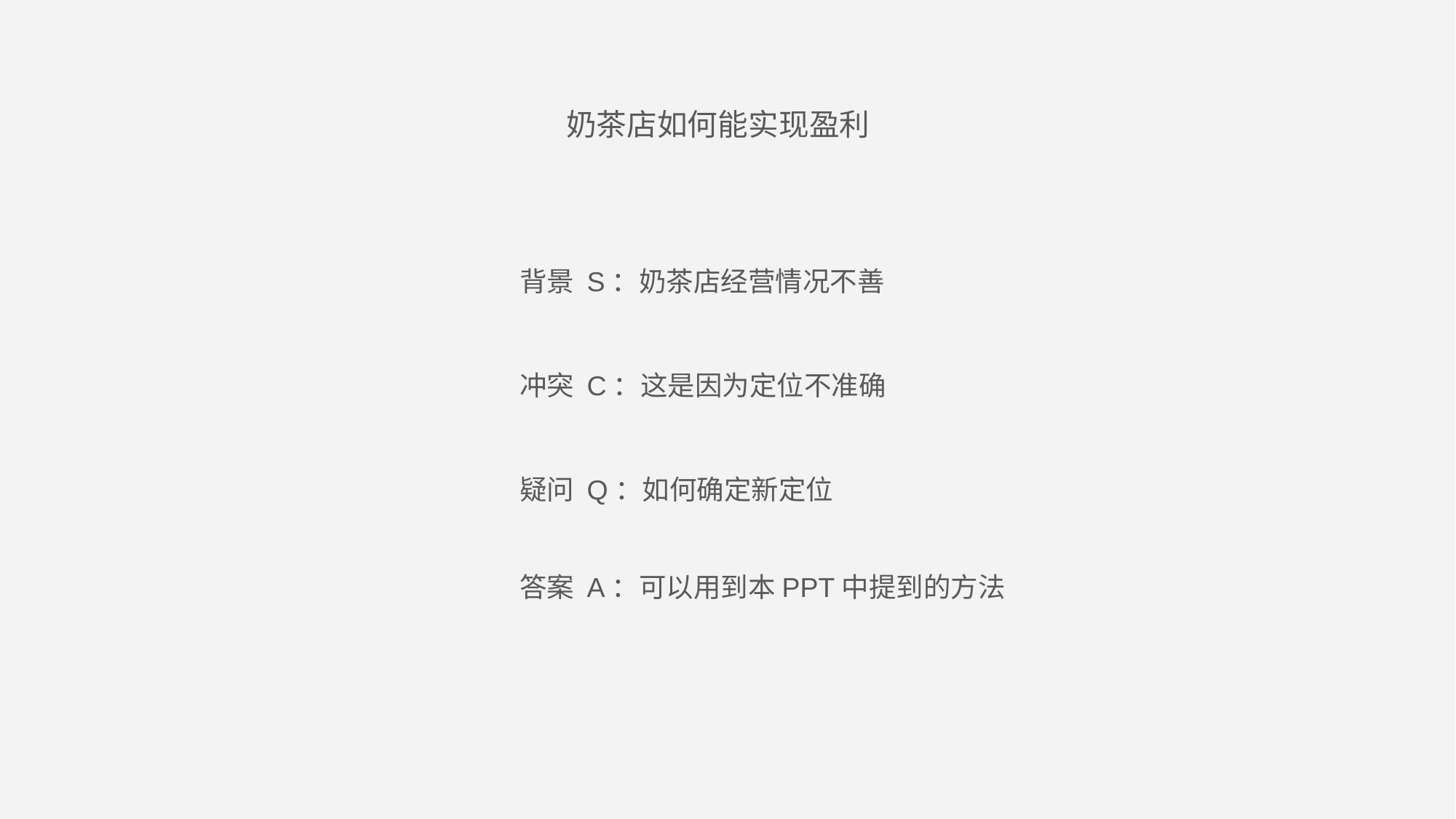

奶茶店如何能实现盈利
背景 S：奶茶店经营情况不善
冲突 C：这是因为定位不准确
疑问 Q：如何确定新定位
答案 A：可以用到本PPT中提到的方法